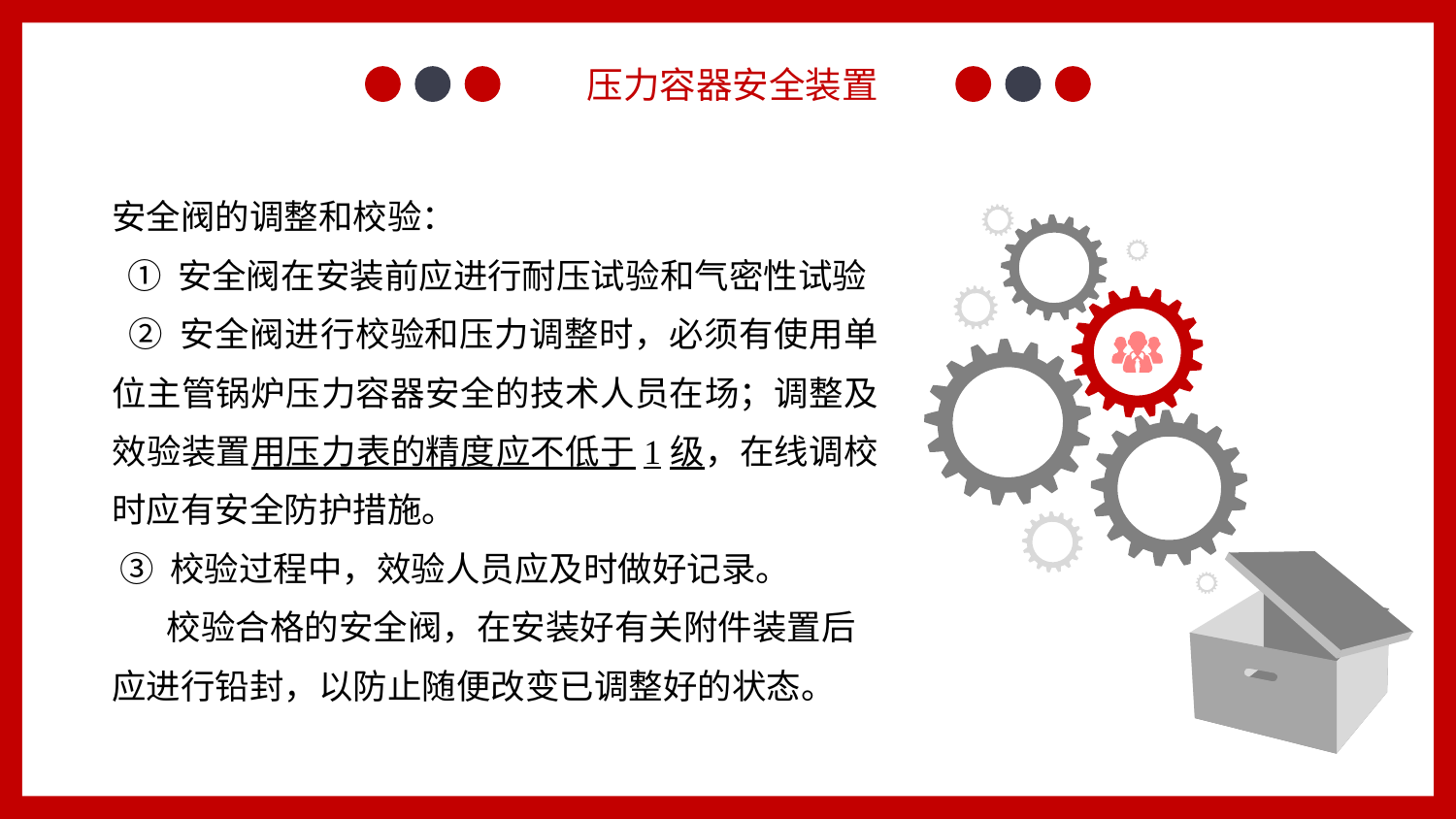

压力容器安全装置

安全阀的调整和校验：
  ① 安全阀在安装前应进行耐压试验和气密性试验
  ② 安全阀进行校验和压力调整时，必须有使用单位主管锅炉压力容器安全的技术人员在场；调整及效验装置用压力表的精度应不低于1级，在线调校时应有安全防护措施。
 ③ 校验过程中，效验人员应及时做好记录。
      校验合格的安全阀，在安装好有关附件装置后应进行铅封，以防止随便改变已调整好的状态。